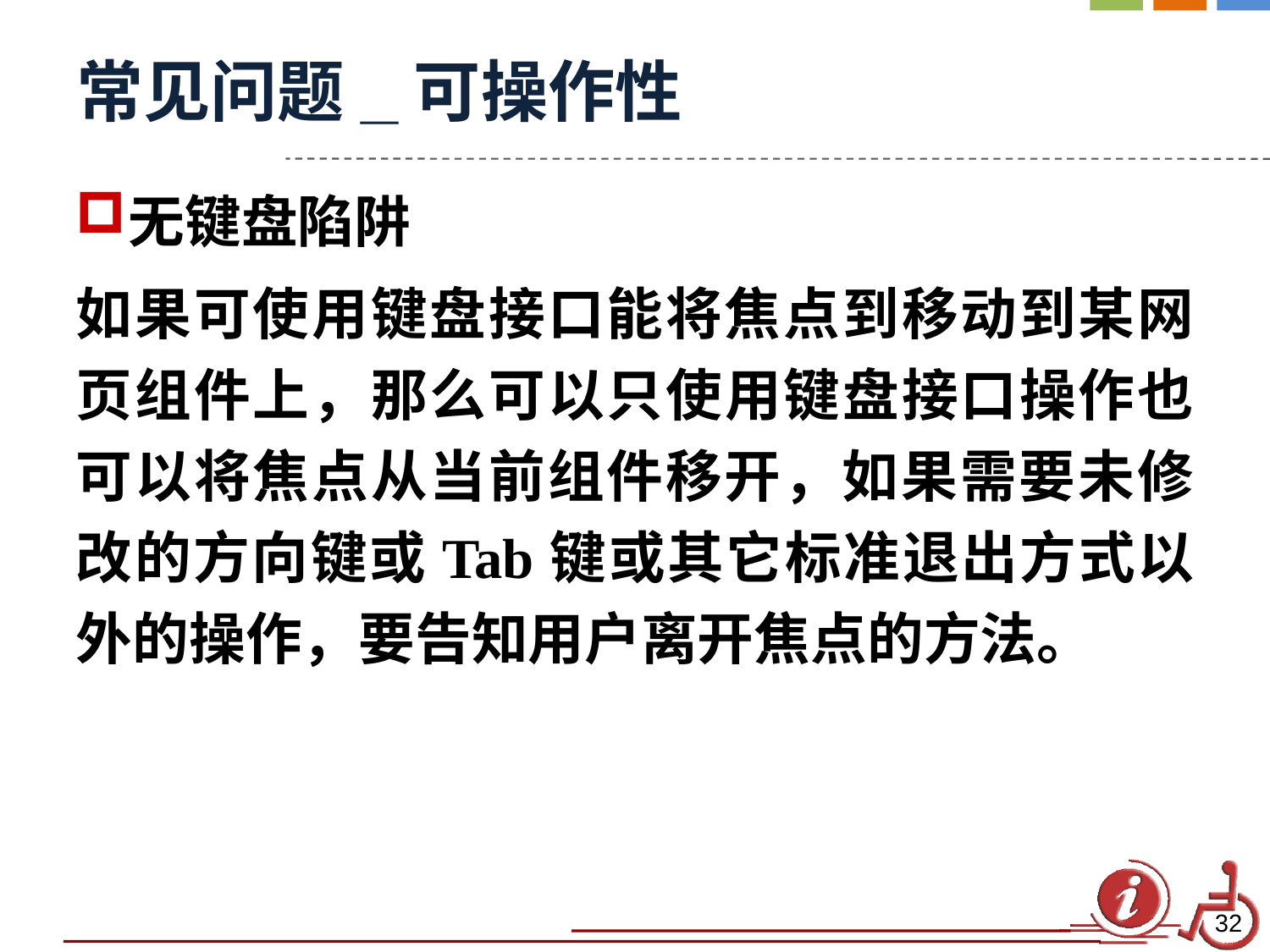

# 常见问题_可操作性
无键盘陷阱
如果可使用键盘接口能将焦点到移动到某网页组件上，那么可以只使用键盘接口操作也可以将焦点从当前组件移开，如果需要未修改的方向键或Tab键或其它标准退出方式以外的操作，要告知用户离开焦点的方法。
32